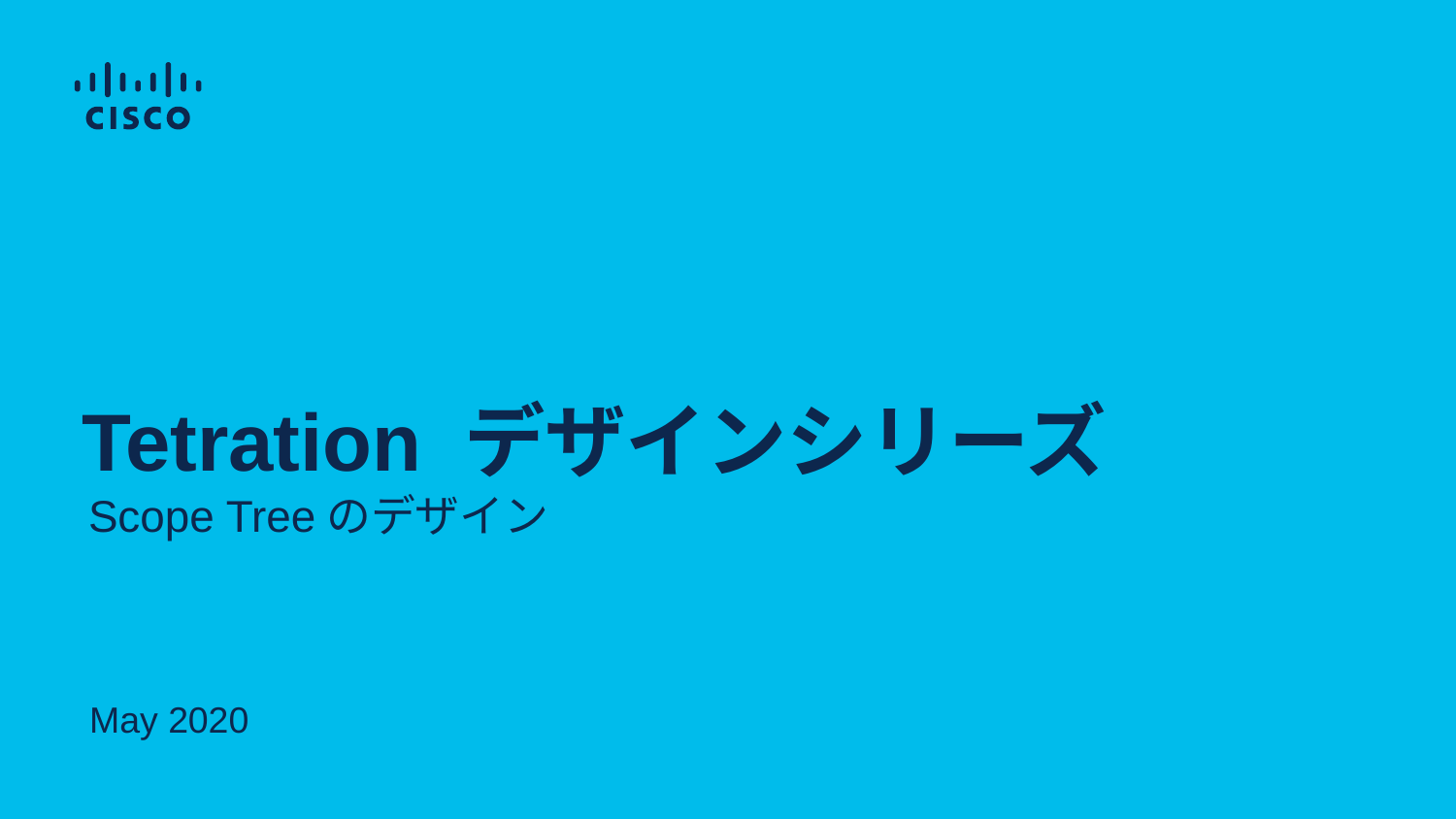

# Tetration デザインシリーズ
Scope Treeのデザイン

May 2020